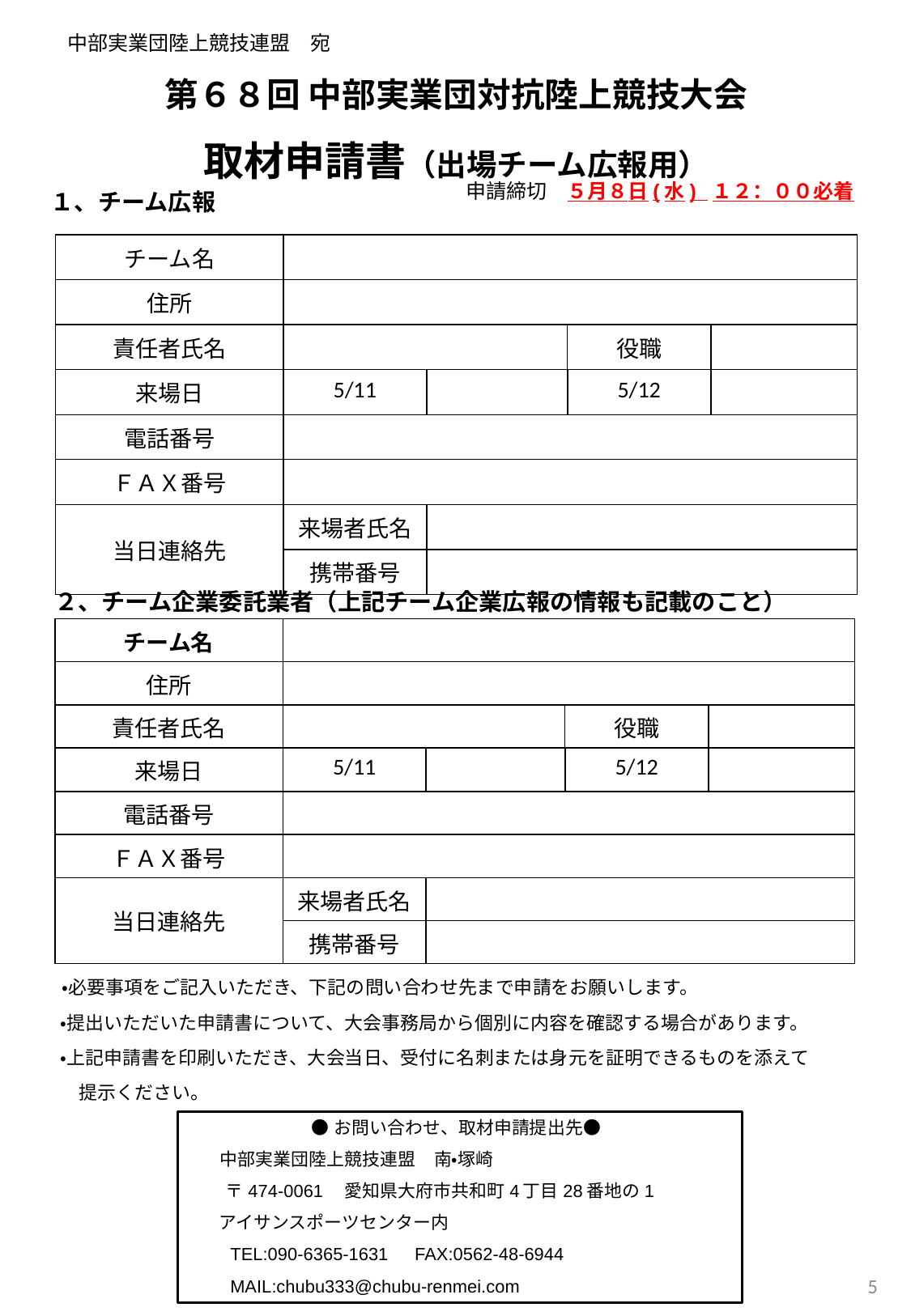

| 中部実業団陸上競技連盟　宛 |  |  |  |  |  |
| --- | --- | --- | --- | --- | --- |
| 第６８回 中部実業団対抗陸上競技大会 |  |  |  |  |  |
| 取材申請書（出場チーム広報用） |  |  |  |  |  |
| チーム名 |  |  |  |  |  |
| 住所 |  |  |  |  |  |
| 責任者氏名 |  |  |  | 役職 |  |
| 来場日 | 5/11 |  |  | 5/12 |  |
| 電話番号 |  |  |  |  |  |
| ＦＡＸ番号 |  |  |  |  |  |
| 当日連絡先 | 来場者氏名 |  |  |  |  |
|  | 携帯番号 |  |  |  |  |
　１、チーム広報

申請締切　５月８日(水)  １２：００必着
２、チーム企業委託業者（上記チーム企業広報の情報も記載のこと）

| チーム名 |  |  |  |  |
| --- | --- | --- | --- | --- |
| 住所 |  |  |  |  |
| 責任者氏名 |  |  | 役職 |  |
| 来場日 | 5/11 |  | 5/12 |  |
| 電話番号 |  |  |  |  |
| ＦＡＸ番号 |  |  |  |  |
| 当日連絡先 | 来場者氏名 |  |  |  |
|  | 携帯番号 |  |  |  |
　・必要事項をご記入いただき、下記の問い合わせ先まで申請をお願いします。
　・提出いただいた申請書について、大会事務局から個別に内容を確認する場合があります。
　・上記申請書を印刷いただき、大会当日、受付に名刺または身元を証明できるものを添えて
　　提示ください。

●お問い合わせ、取材申請提出先●
　   中部実業団陸上競技連盟　南・塚崎
　　〒474-0061　愛知県大府市共和町4丁目28番地の1
      アイサンスポーツセンター内
　　TEL:090-6365-1631　FAX:0562-48-6944
　　MAIL:chubu333@chubu-renmei.com
5